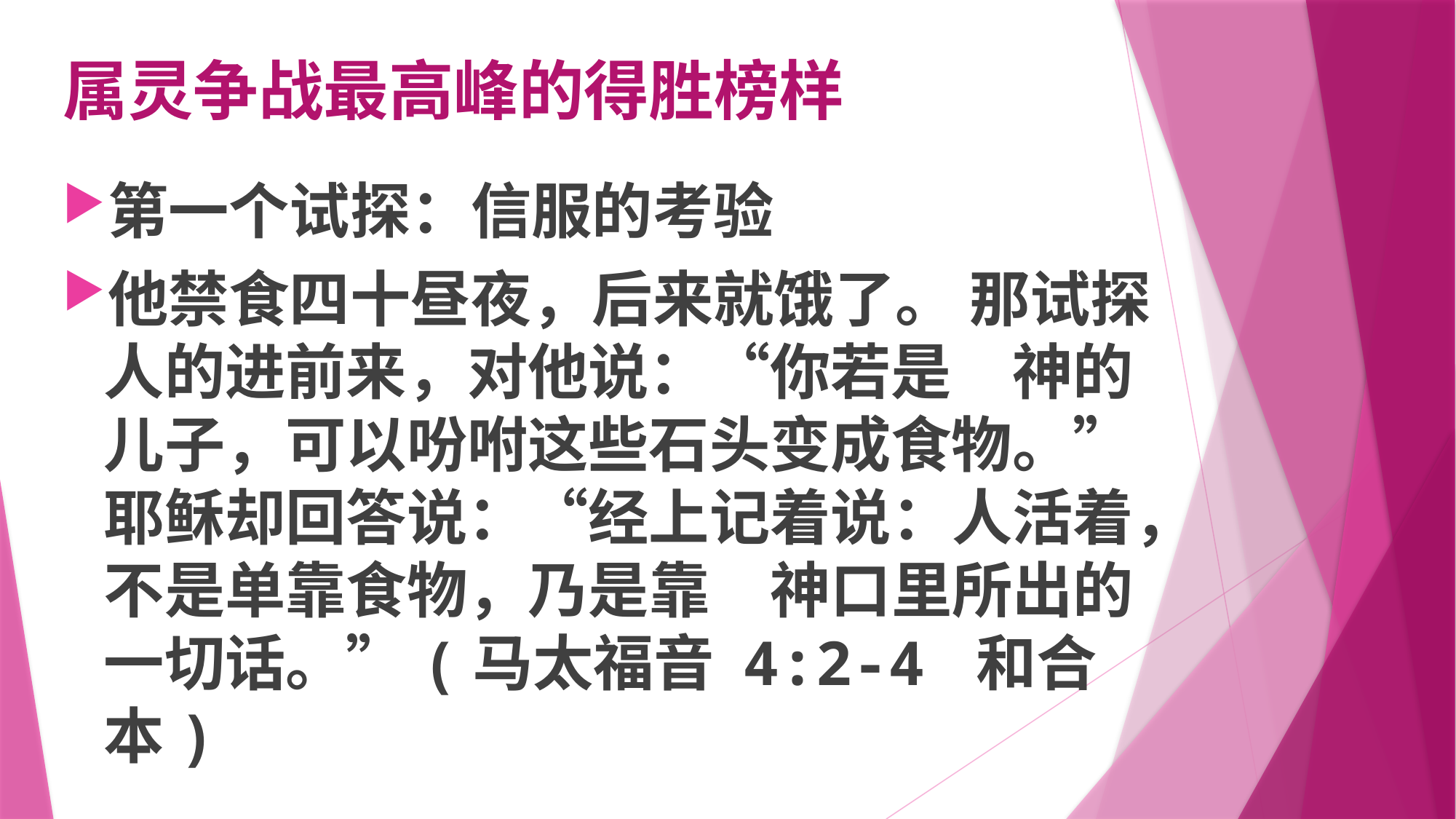

# 属灵争战最高峰的得胜榜样
第一个试探：信服的考验
他禁食四十昼夜，后来就饿了。 那试探人的进前来，对他说：“你若是　神的儿子，可以吩咐这些石头变成食物。” 耶稣却回答说：“经上记着说：人活着，不是单靠食物，乃是靠　神口里所出的一切话。”(马太福音 4:2-4 和合本)